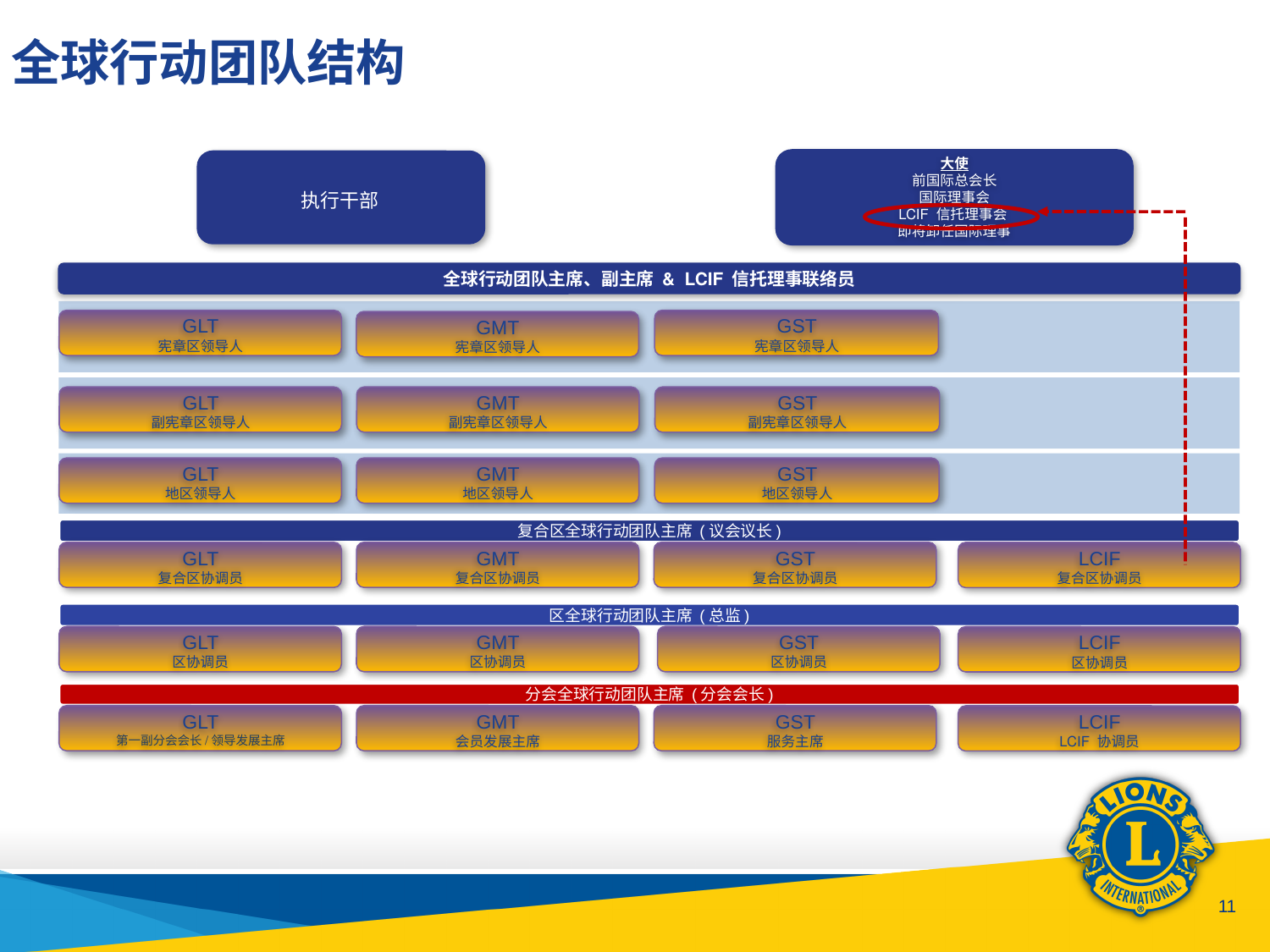

# 全球行动团队结构
大使
前国际总会长
国际理事会
LCIF 信托理事会
即将卸任国际理事

执行干部

全球行动团队主席、副主席 &  LCIF 信托理事联络员

GLT
宪章区领导人

GST
宪章区领导人

GMT
宪章区领导人

GMT

GLT
副宪章区领导人

GMT
副宪章区领导人

GST
副宪章区领导人

GMT
GST
GMT

GLT
地区领导人

GMT
地区领导人

GST
地区领导人

复合区全球行动团队主席 (议会议长)
GLT
复合区协调员

GMT
复合区协调员

GST
复合区协调员

LCIF
复合区协调员

区全球行动团队主席 (总监)
GLT
区协调员

GMT
区协调员

GST
区协调员

LCIF
区协调员

分会全球行动团队主席 (分会会长)
GLT
第一副分会会长/领导发展主席

GMT
会员发展主席

GST
服务主席

LCIF
LCIF 协调员